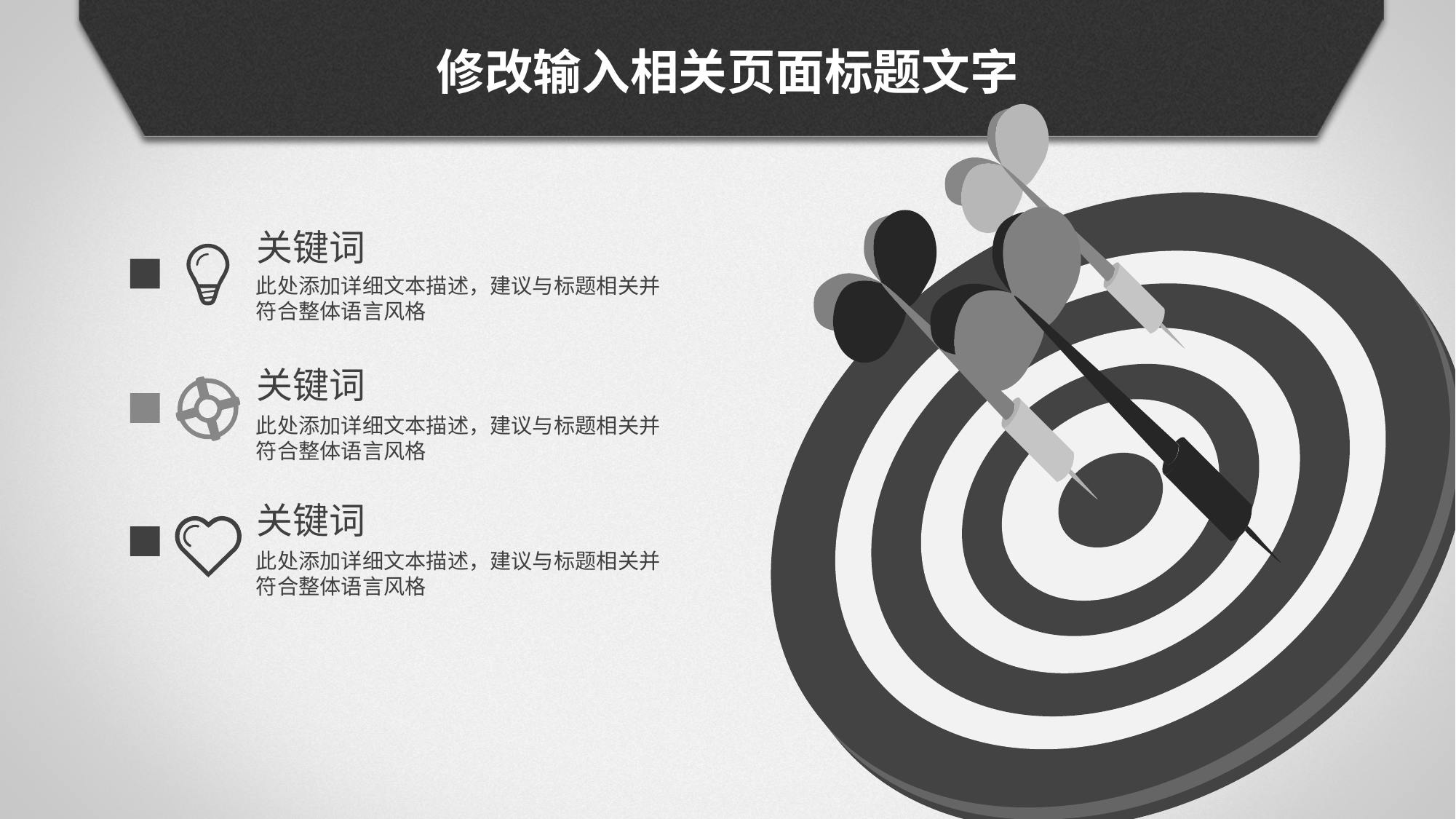

修改输入相关页面标题文字

关键词

此处添加详细文本描述，建议与标题相关并符合整体语言风格
关键词

此处添加详细文本描述，建议与标题相关并符合整体语言风格
关键词

此处添加详细文本描述，建议与标题相关并符合整体语言风格